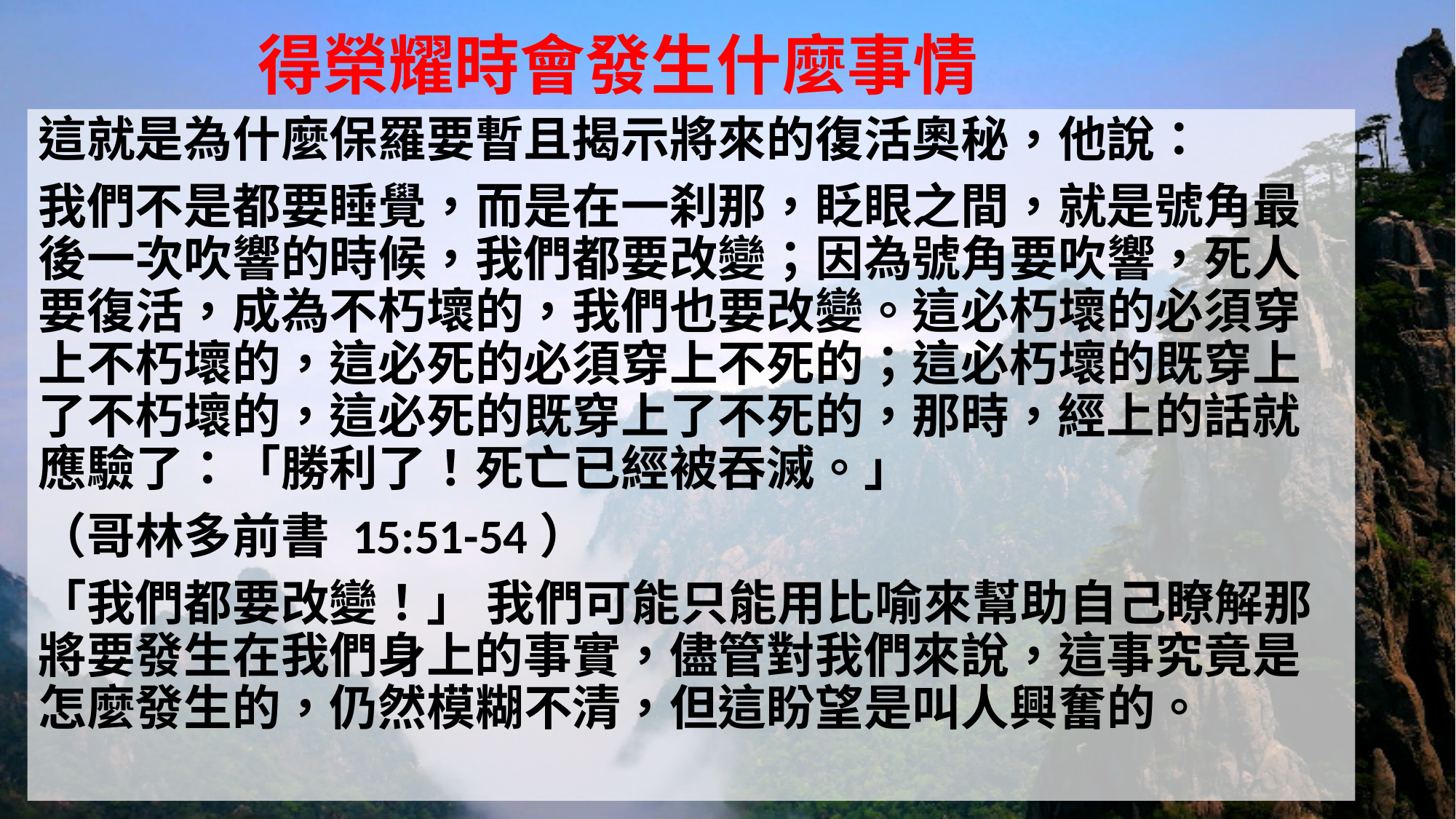

# 得榮耀時會發生什麼事情
這就是為什麼保羅要暫且揭示將來的復活奧秘，他說：
我們不是都要睡覺，而是在一刹那，眨眼之間，就是號角最後一次吹響的時候，我們都要改變；因為號角要吹響，死人要復活，成為不朽壞的，我們也要改變。這必朽壞的必須穿上不朽壞的，這必死的必須穿上不死的；這必朽壞的既穿上了不朽壞的，這必死的既穿上了不死的，那時，經上的話就應驗了：「勝利了！死亡已經被吞滅。」
（哥林多前書 15:51-54）
「我們都要改變！」 我們可能只能用比喻來幫助自己瞭解那將要發生在我們身上的事實，儘管對我們來說，這事究竟是怎麼發生的，仍然模糊不清，但這盼望是叫人興奮的。